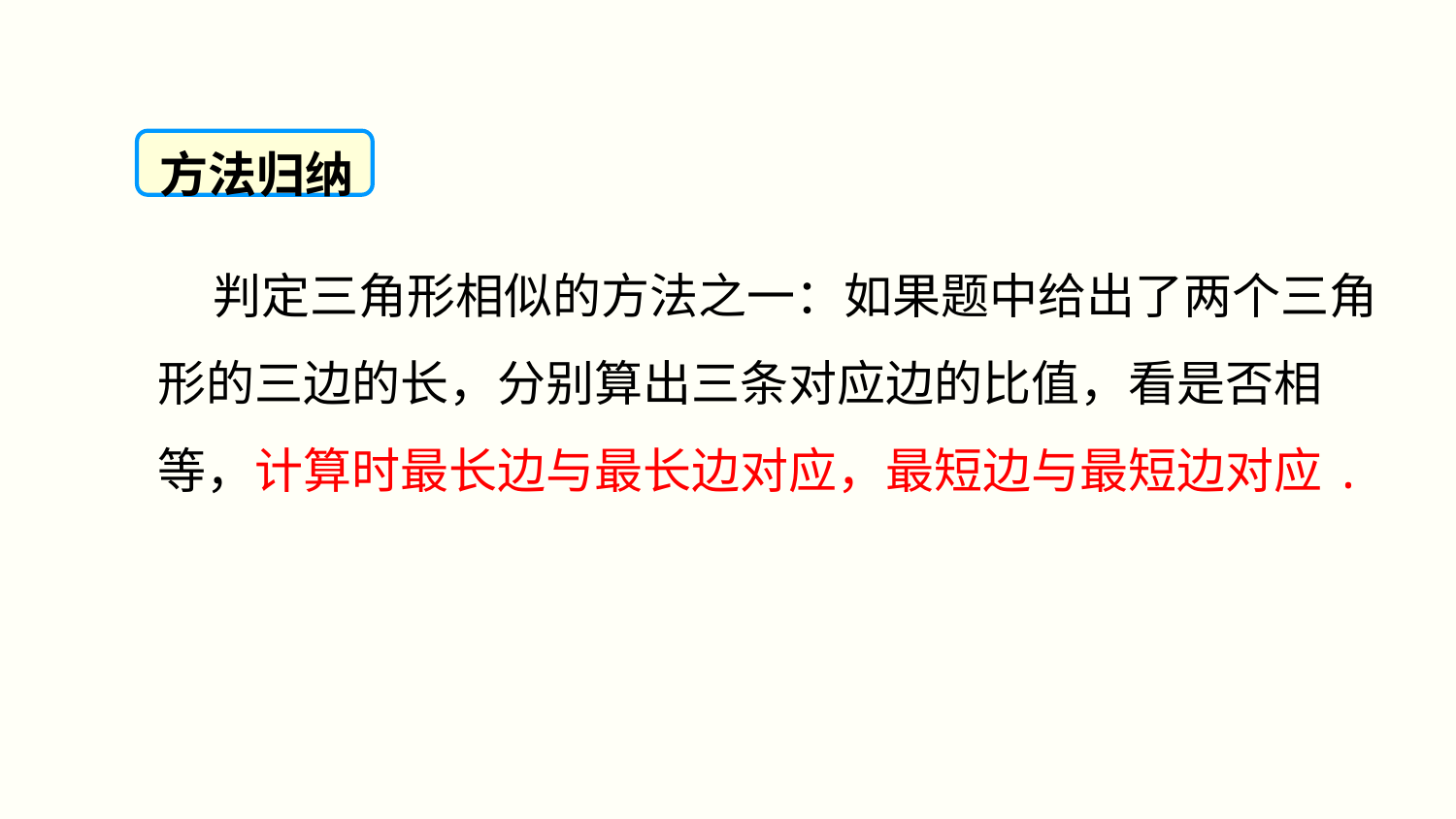

方法归纳
    判定三角形相似的方法之一：如果题中给出了两个三角形的三边的长，分别算出三条对应边的比值，看是否相等，计算时最长边与最长边对应，最短边与最短边对应.